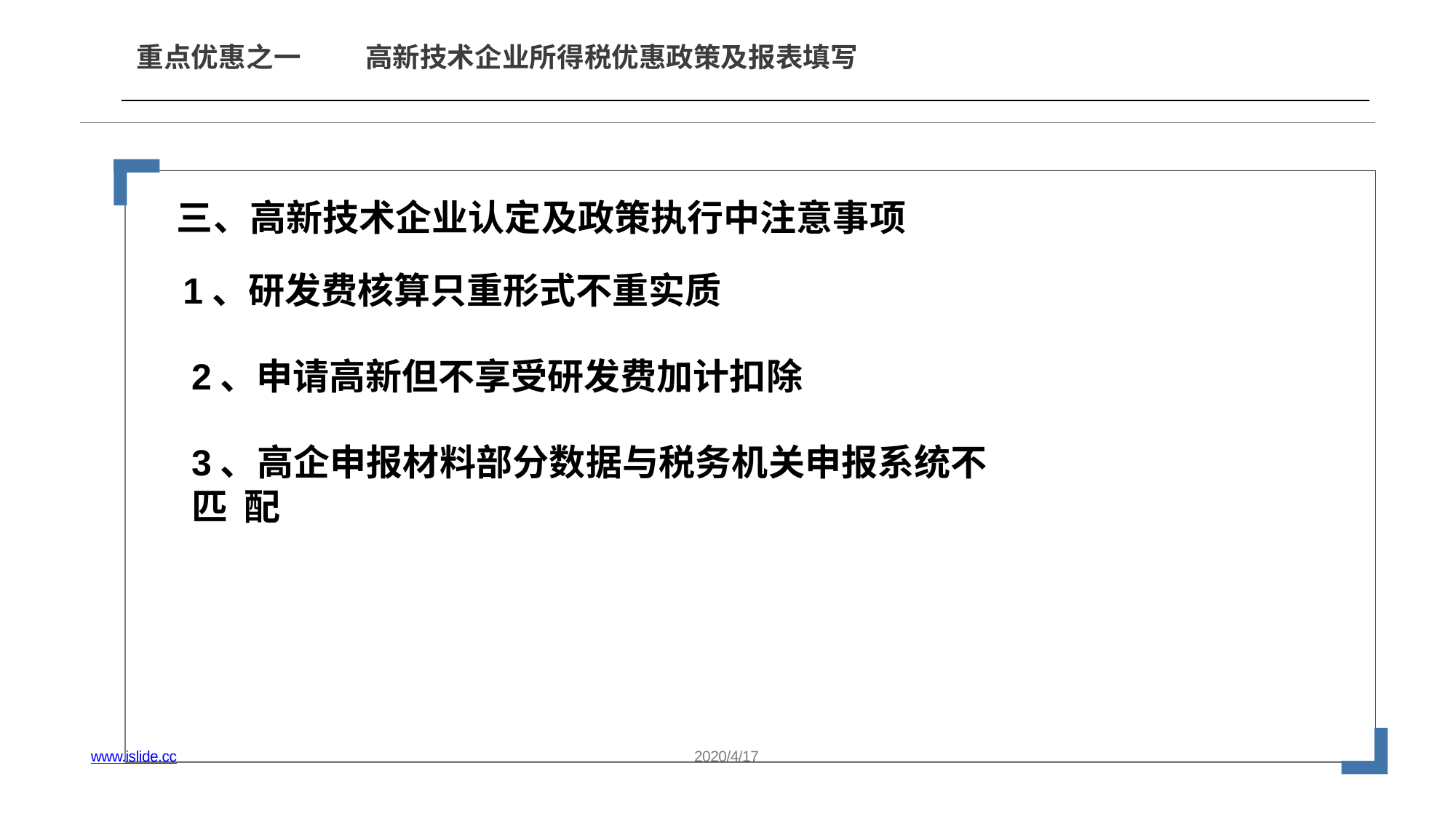

# 重点优惠之一
高新技术企业所得税优惠政策及报表填写

三、高新技术企业认定及政策执行中注意事项
1、研发费核算只重形式不重实质

2、申请高新但不享受研发费加计扣除

3、高企申报材料部分数据与税务机关申报系统不匹  配

www.islide.cc
2020/4/17